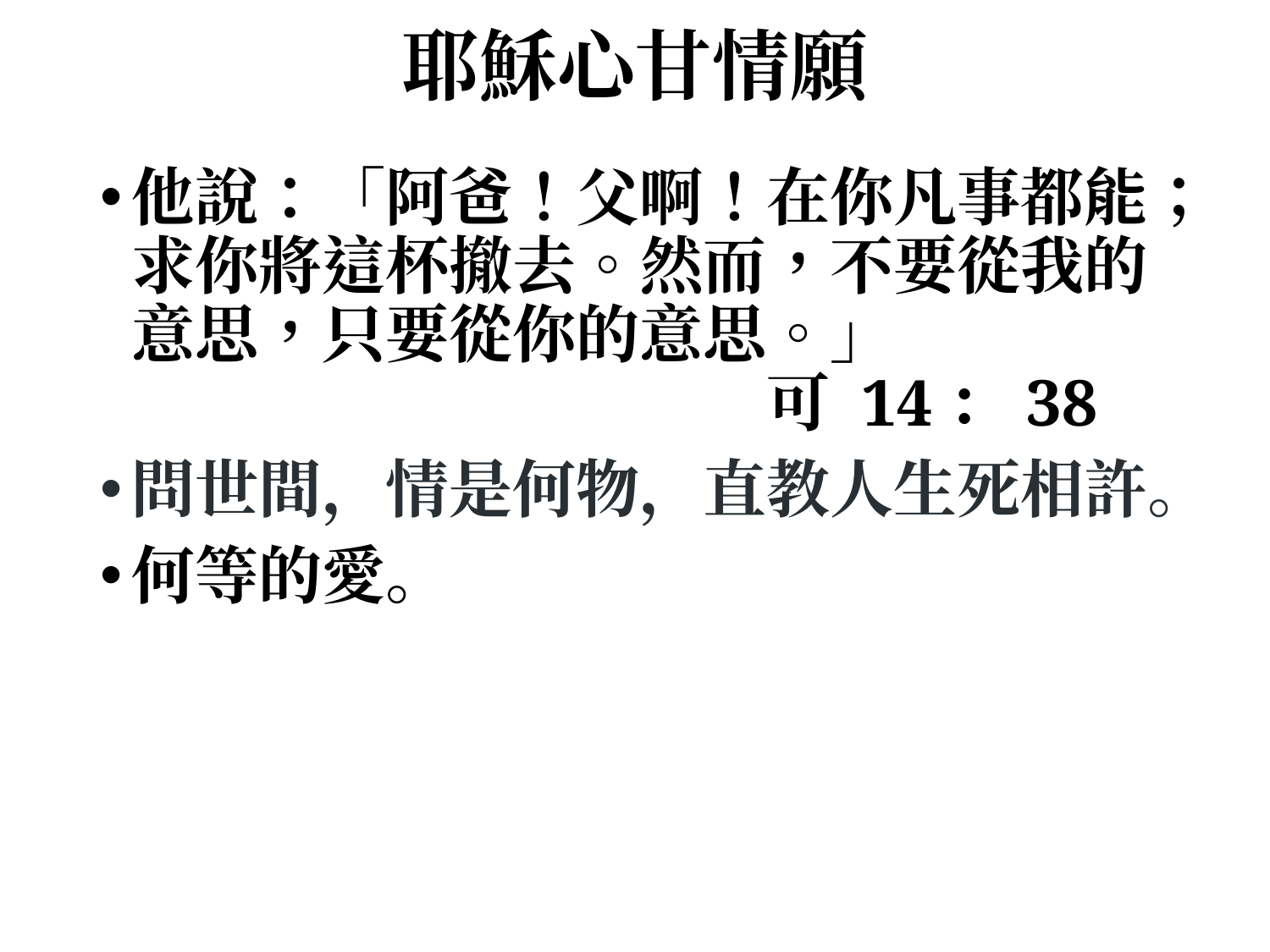

# 耶穌心甘情願
他說：「阿爸！父啊！在你凡事都能；求你將這杯撤去。然而，不要從我的意思，只要從你的意思。」 							可 14：38
問世間，情是何物，直教人生死相許。
何等的愛。